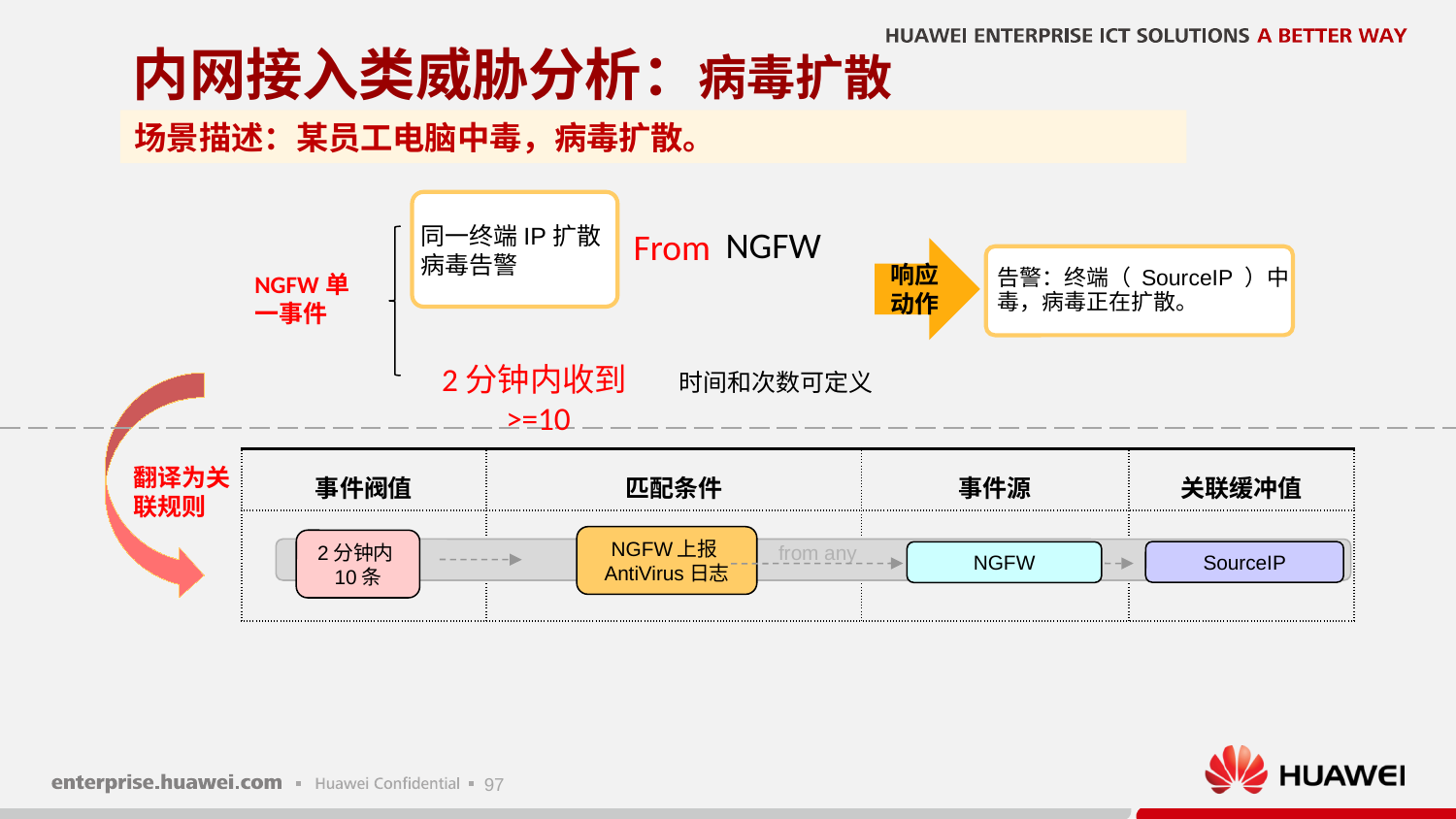

# 内网接入类威胁分析：病毒扩散
场景描述：某员工电脑中毒，病毒扩散。

同一终端IP扩散病毒告警
NGFW
From

响应动作

告警：终端（ SourceIP ）中毒，病毒正在扩散。
NGFW单一事件
2分钟内收到>=10
时间和次数可定义

| 事件阀值 | 匹配条件 | 事件源 | 关联缓冲值 |
| --- | --- | --- | --- |
|  |  |  |  |
翻译为关联规则
NGFW上报AntiVirus日志
2分钟内10条
from any

SourceIP
NGFW